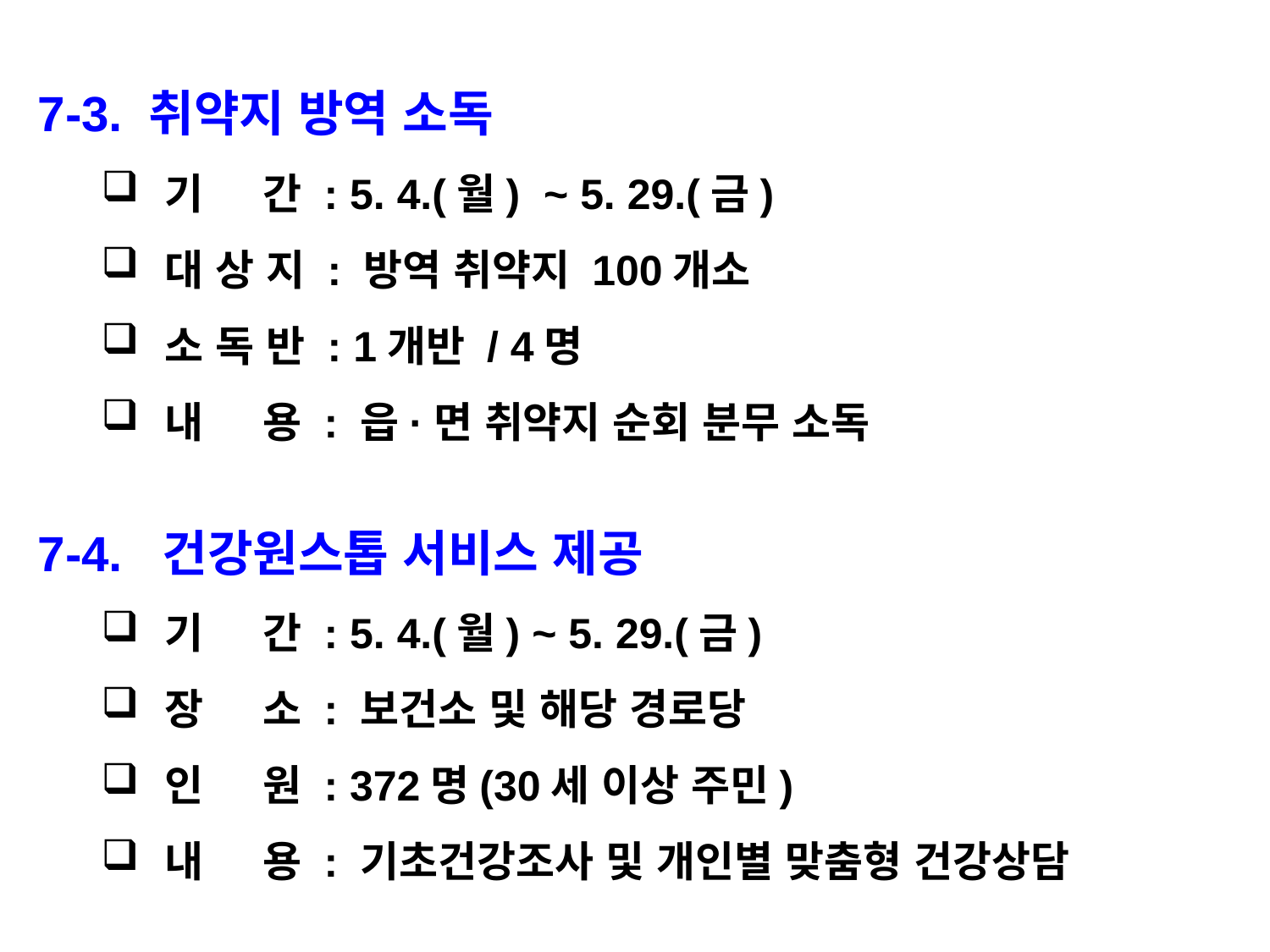

7-3. 취약지 방역 소독
기     간 : 5. 4.(월)  ~ 5. 29.(금)
대 상 지 : 방역 취약지 100개소
소 독 반 : 1개반 / 4명
내     용 : 읍·면 취약지 순회 분무 소독

7-4.  건강원스톱 서비스 제공
기     간 : 5. 4.(월) ~ 5. 29.(금)
장     소 : 보건소 및 해당 경로당
인     원 : 372명(30세 이상 주민)
내     용 : 기초건강조사 및 개인별 맞춤형 건강상담